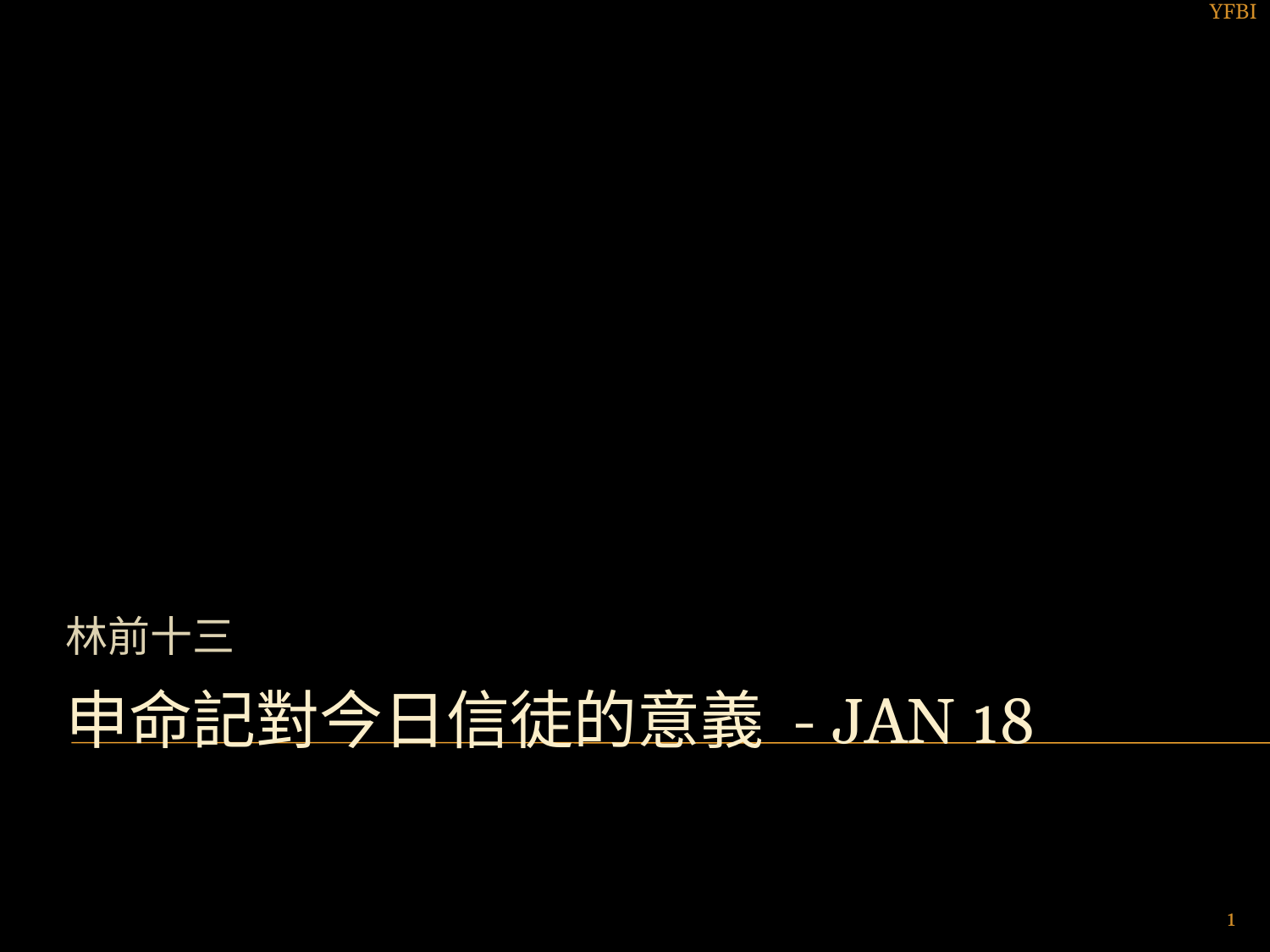

YFBI
林前十三
# 申命記對今日信徒的意義 - Jan 18
1